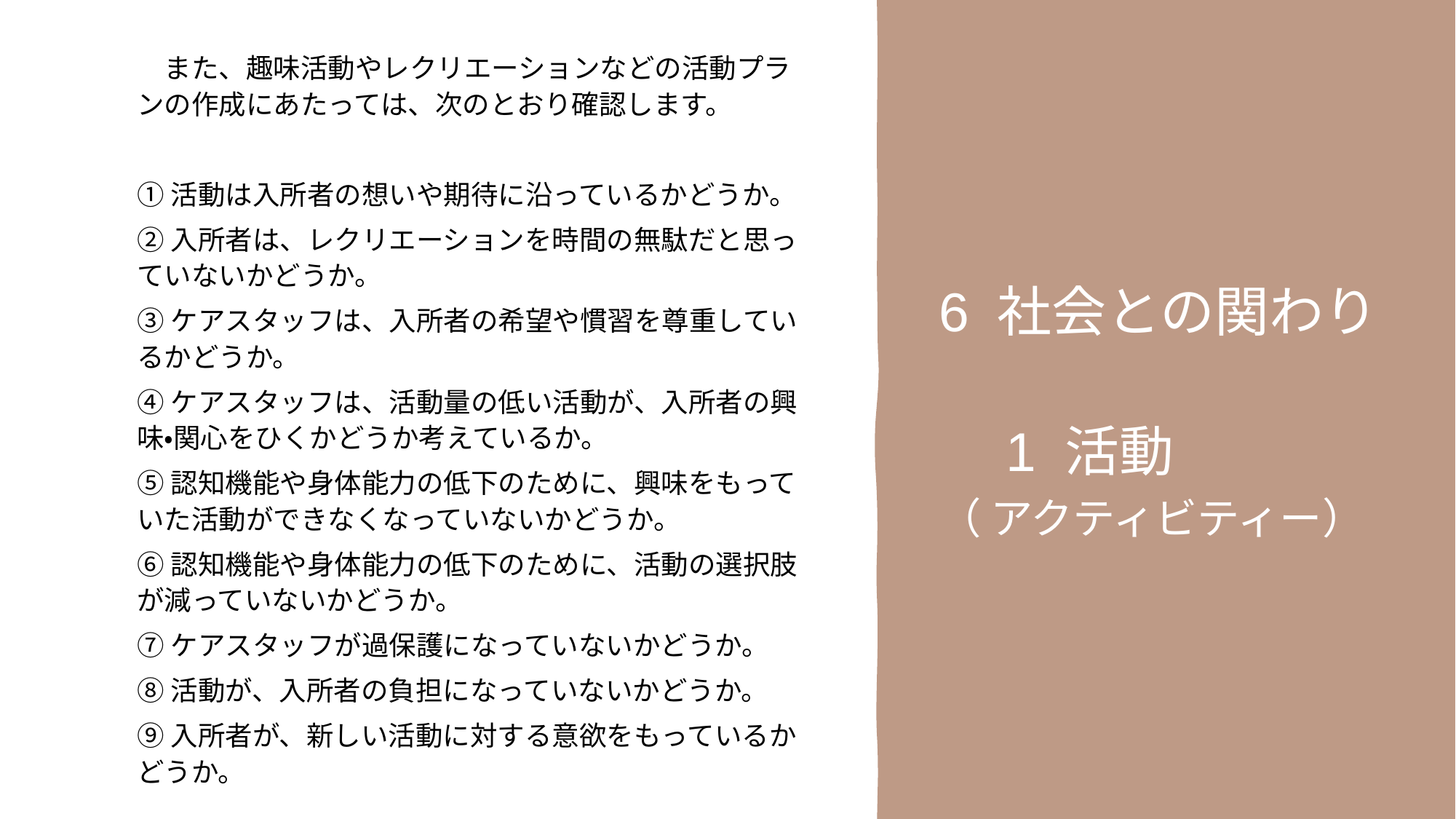

また、趣味活動やレクリエーションなどの活動プランの作成にあたっては、次のとおり確認します。

①活動は入所者の想いや期待に沿っているかどうか。
②入所者は、レクリエーションを時間の無駄だと思っていないかどうか。
③ケアスタッフは、入所者の希望や慣習を尊重しているかどうか。
④ケアスタッフは、活動量の低い活動が、入所者の興味・関心をひくかどうか考えているか。
⑤認知機能や身体能力の低下のために、興味をもっていた活動ができなくなっていないかどうか。
⑥認知機能や身体能力の低下のために、活動の選択肢が減っていないかどうか。
⑦ケアスタッフが過保護になっていないかどうか。
⑧活動が、入所者の負担になっていないかどうか。
⑨入所者が、新しい活動に対する意欲をもっているかどうか。
6 社会との関わり
　1 活動
（ アクティビティー）